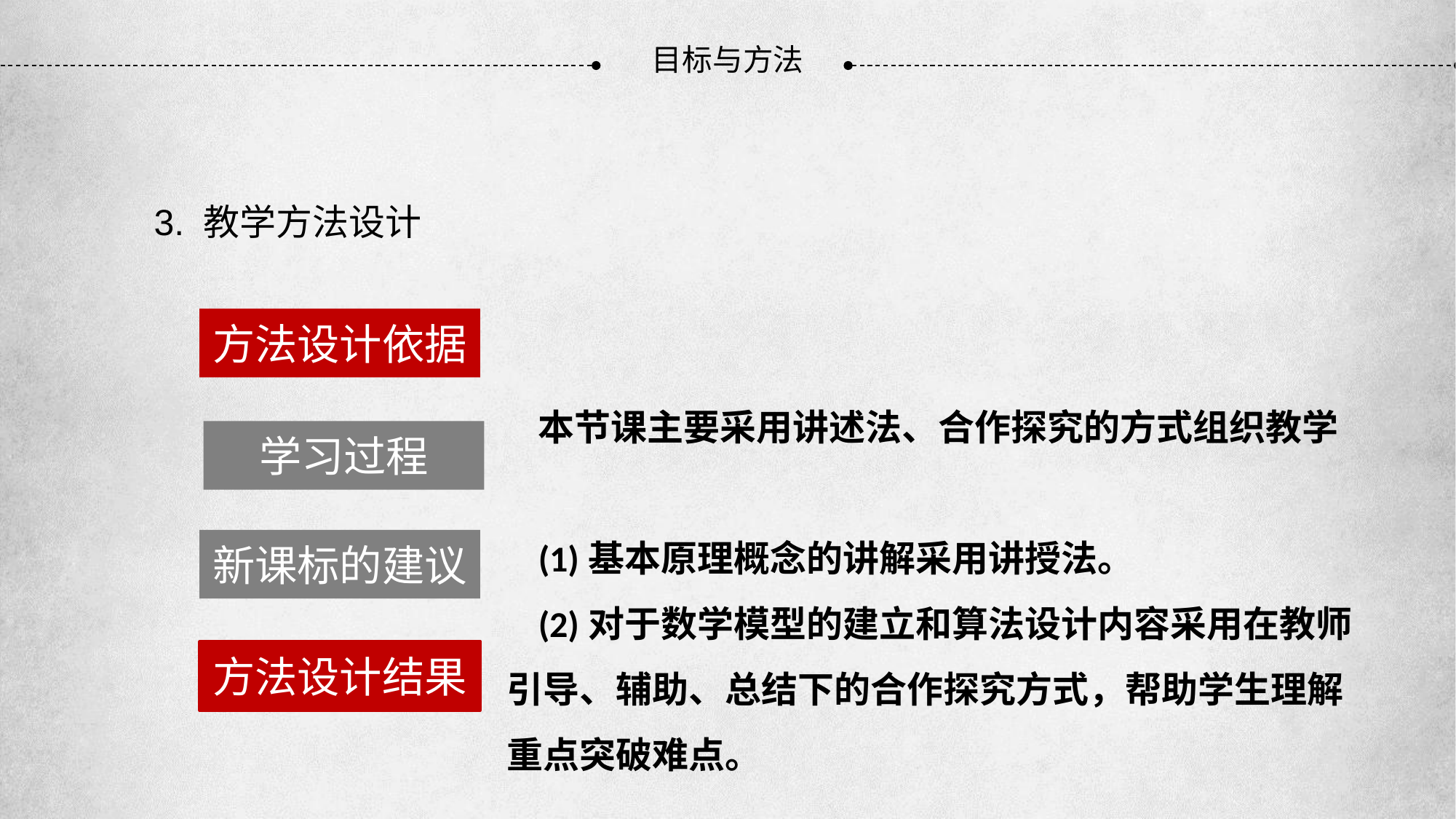

目标与方法
3. 教学方法设计
方法设计依据
本节课主要采用讲述法、合作探究的方式组织教学
(1)基本原理概念的讲解采用讲授法。
(2)对于数学模型的建立和算法设计内容采用在教师引导、辅助、总结下的合作探究方式，帮助学生理解重点突破难点。
学习过程
新课标的建议
方法设计结果